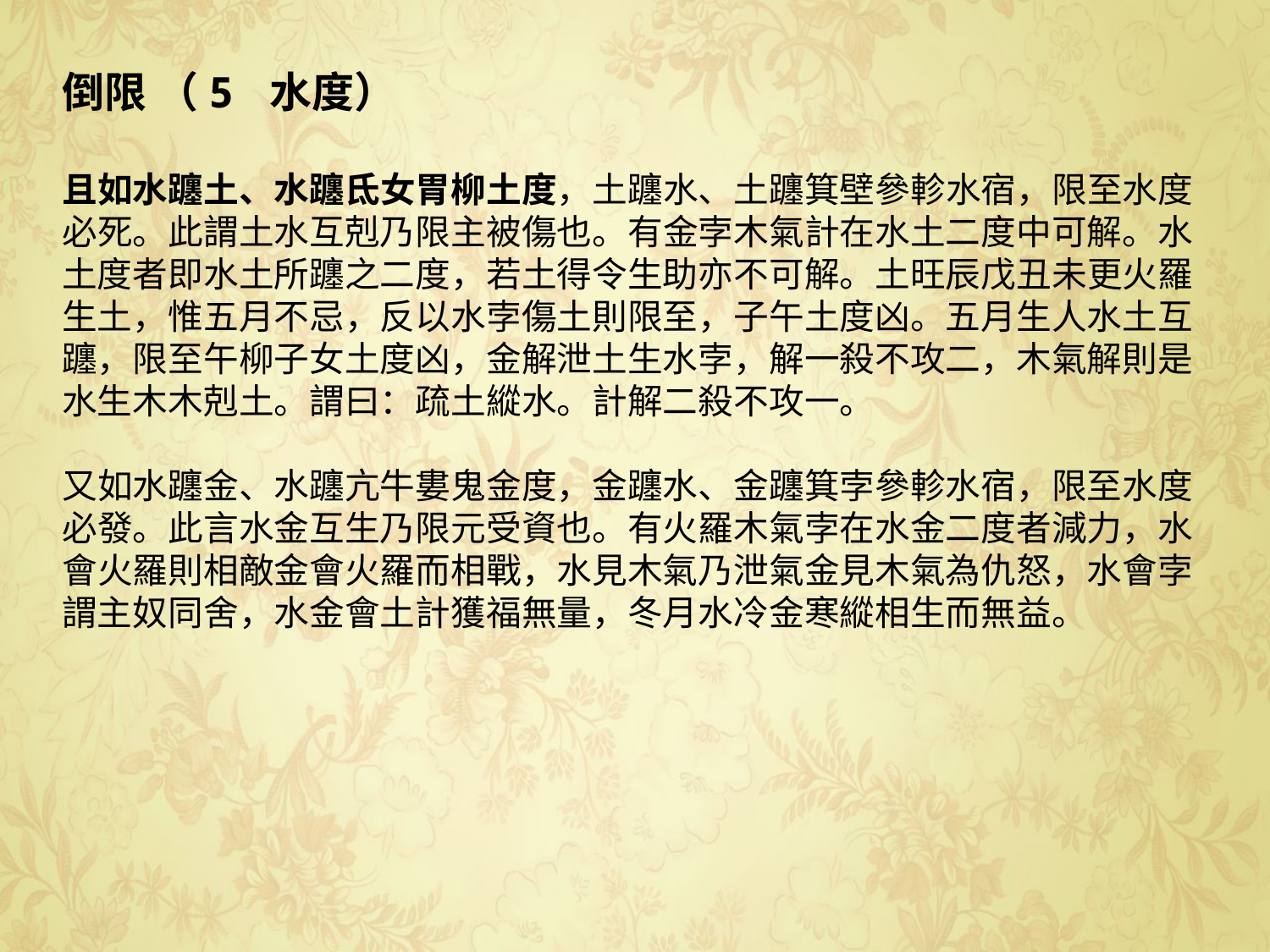

倒限 （5 水度）

且如水躔土、水躔氐女胃柳土度，土躔水、土躔箕壁參軫水宿，限至水度必死。此謂土水互剋乃限主被傷也。有金孛木氣計在水土二度中可解。水土度者即水土所躔之二度，若土得令生助亦不可解。土旺辰戊丑未更火羅生土，惟五月不忌，反以水孛傷土則限至，子午土度凶。五月生人水土互躔，限至午柳子女土度凶，金解泄土生水孛，解一殺不攻二，木氣解則是水生木木剋土。謂曰：疏土縱水。計解二殺不攻一。

又如水躔金、水躔亢牛婁鬼金度，金躔水、金躔箕孛參軫水宿，限至水度必發。此言水金互生乃限元受資也。有火羅木氣孛在水金二度者減力，水會火羅則相敵金會火羅而相戰，水見木氣乃泄氣金見木氣為仇怒，水會孛謂主奴同舍，水金會土計獲福無量，冬月水冷金寒縱相生而無益。